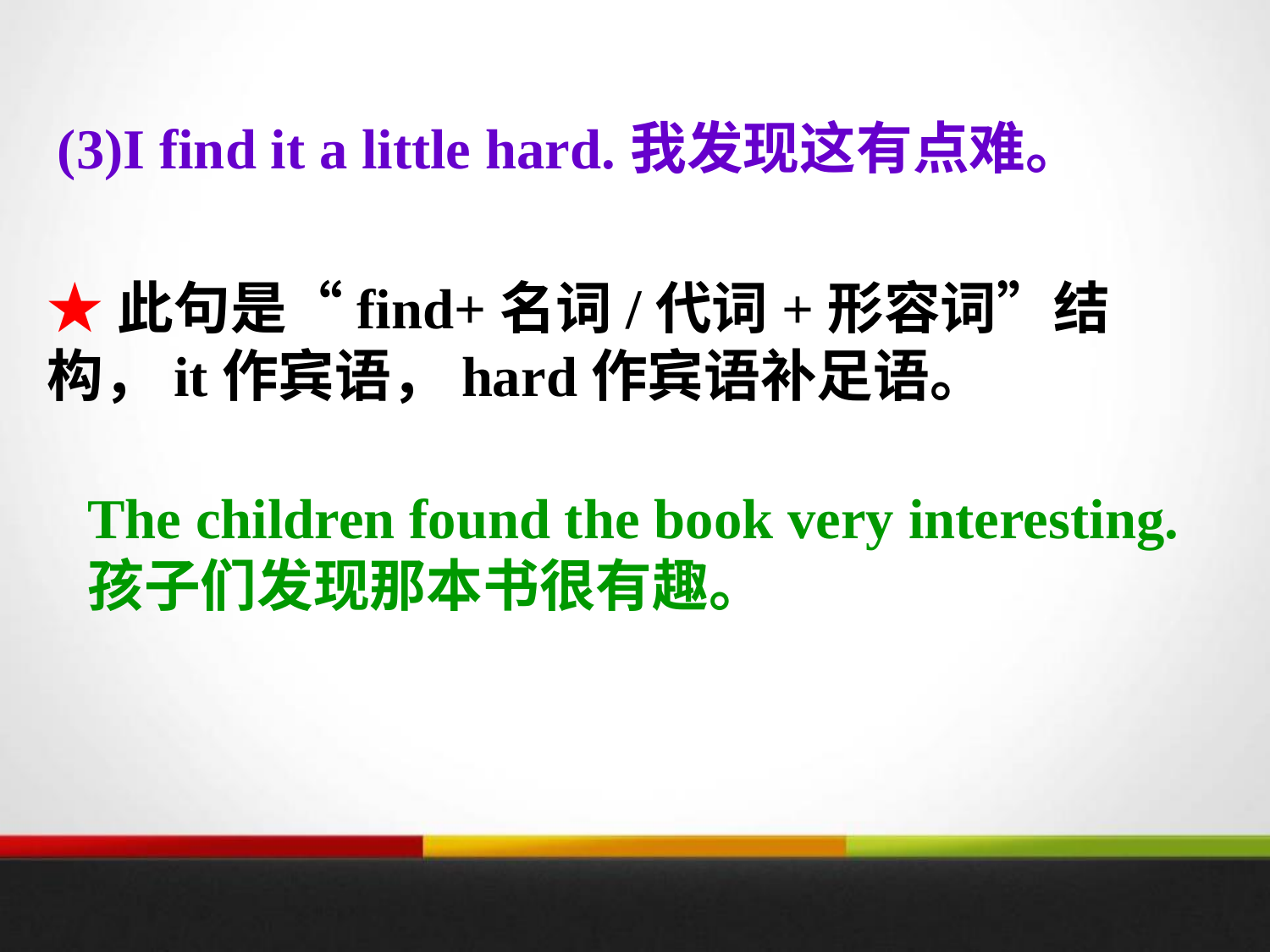

(3)I find it a little hard.我发现这有点难。
★此句是“find+名词/代词+形容词”结构，it作宾语，hard作宾语补足语。
The children found the book very interesting.
孩子们发现那本书很有趣。